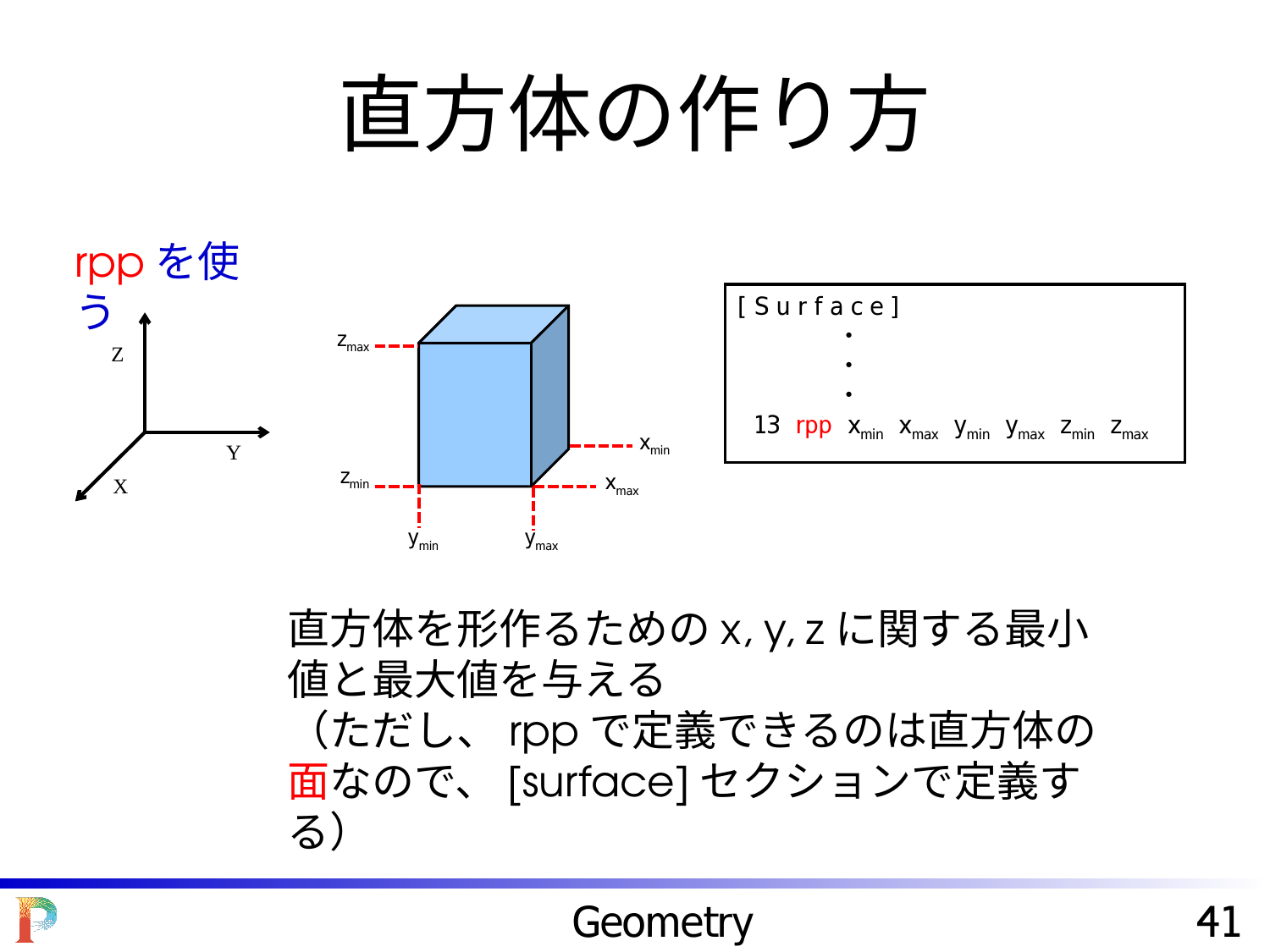

直方体の作り方
rppを使う
[ S u r f a c e ]
　　　　・
　　　　・
　　　　・
  13  rpp  xmin  xmax  ymin  ymax  zmin  zmax

zmax
Z
xmin
Y
zmin
xmax
X
ymin
ymax
直方体を形作るためのx, y, zに関する最小値と最大値を与える
（ただし、rppで定義できるのは直方体の面なので、[surface]セクションで定義する）
Geometry